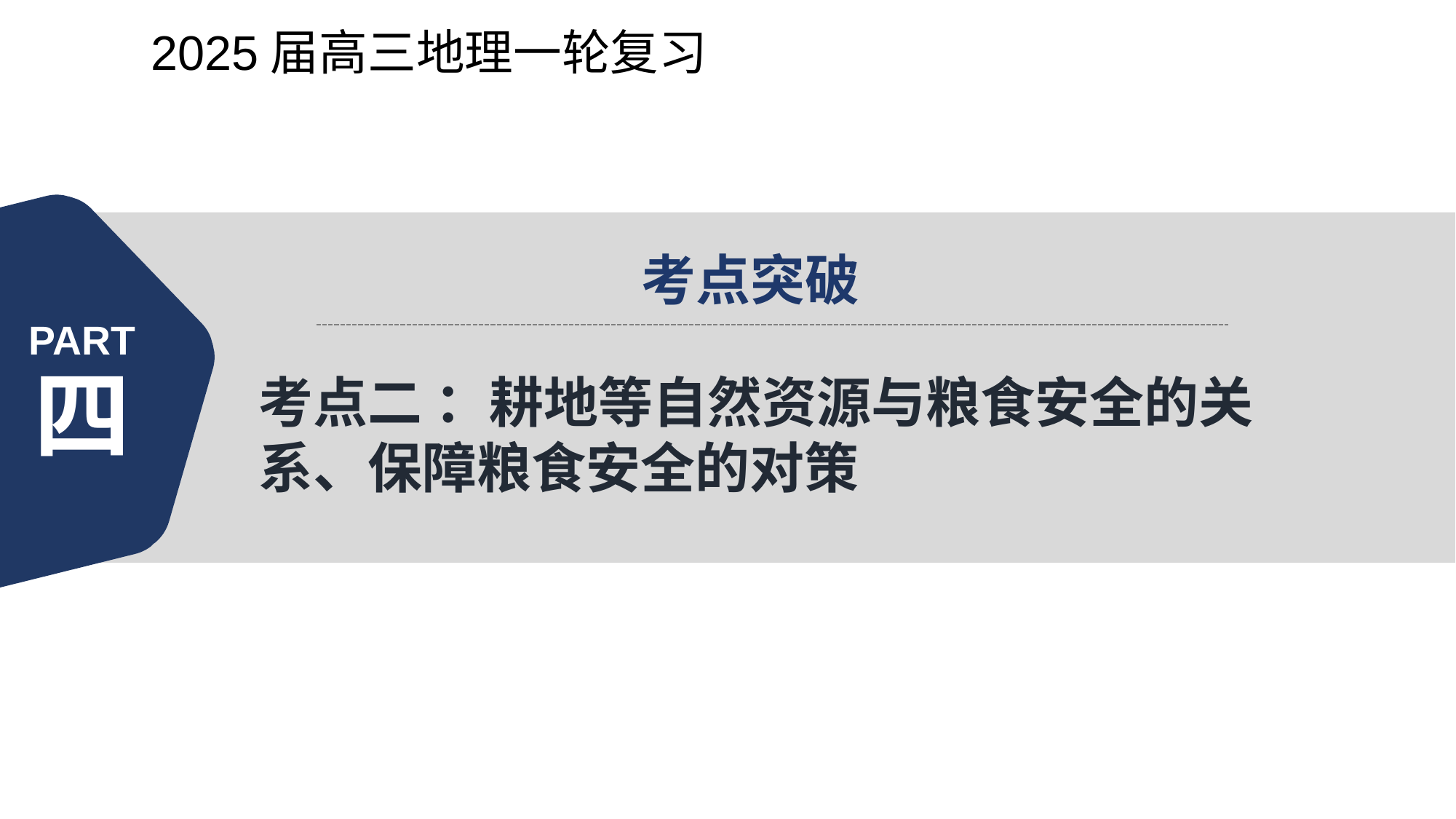

2025届高三地理一轮复习

考点突破
PART
四
考点二 ：耕地等自然资源与粮食安全的关系、保障粮食安全的对策